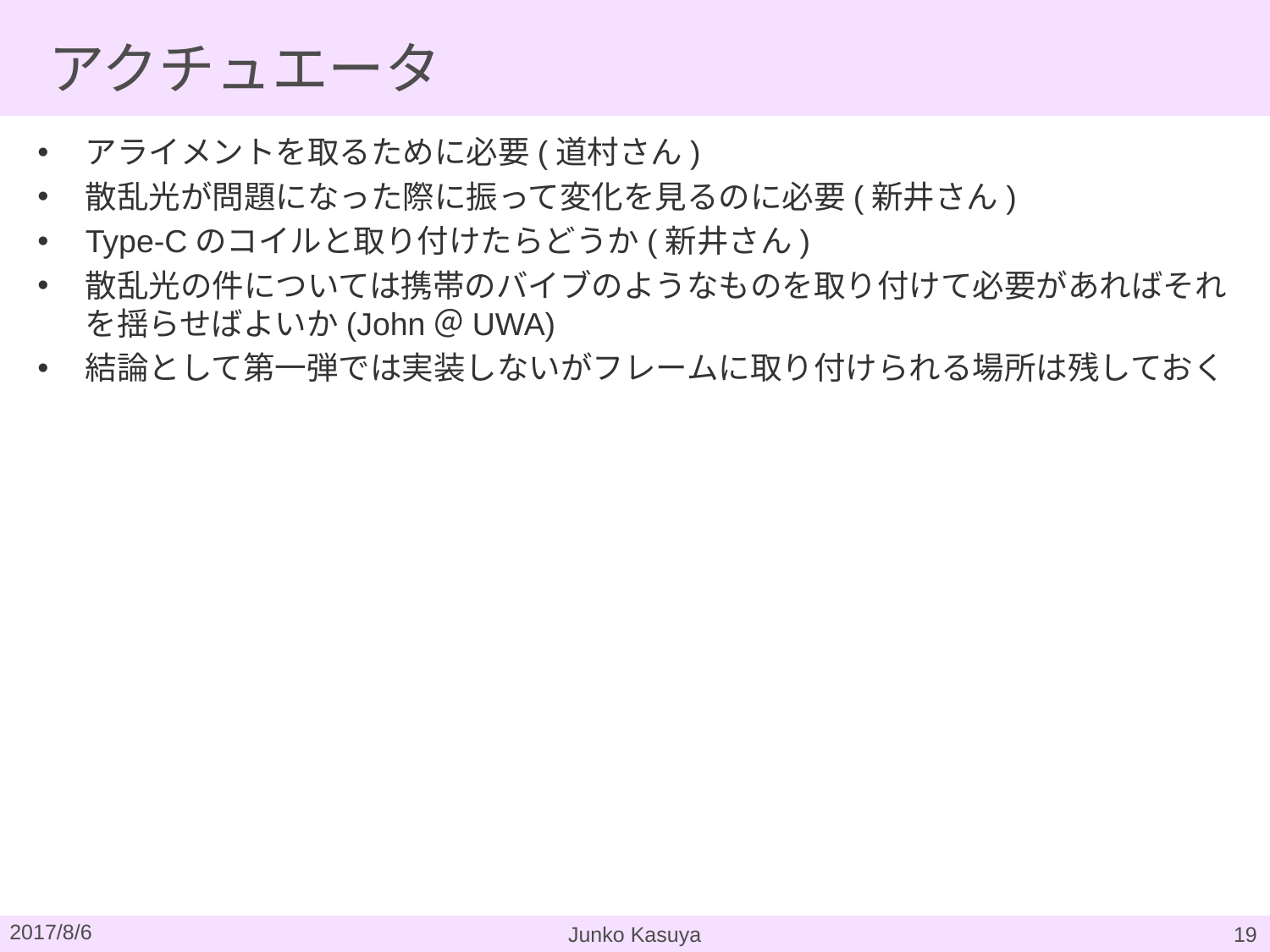

# アクチュエータ
アライメントを取るために必要(道村さん)
散乱光が問題になった際に振って変化を見るのに必要(新井さん)
Type-Cのコイルと取り付けたらどうか(新井さん)
散乱光の件については携帯のバイブのようなものを取り付けて必要があればそれを揺らせばよいか(John＠UWA)
結論として第一弾では実装しないがフレームに取り付けられる場所は残しておく
2017/8/6
Junko Kasuya
19